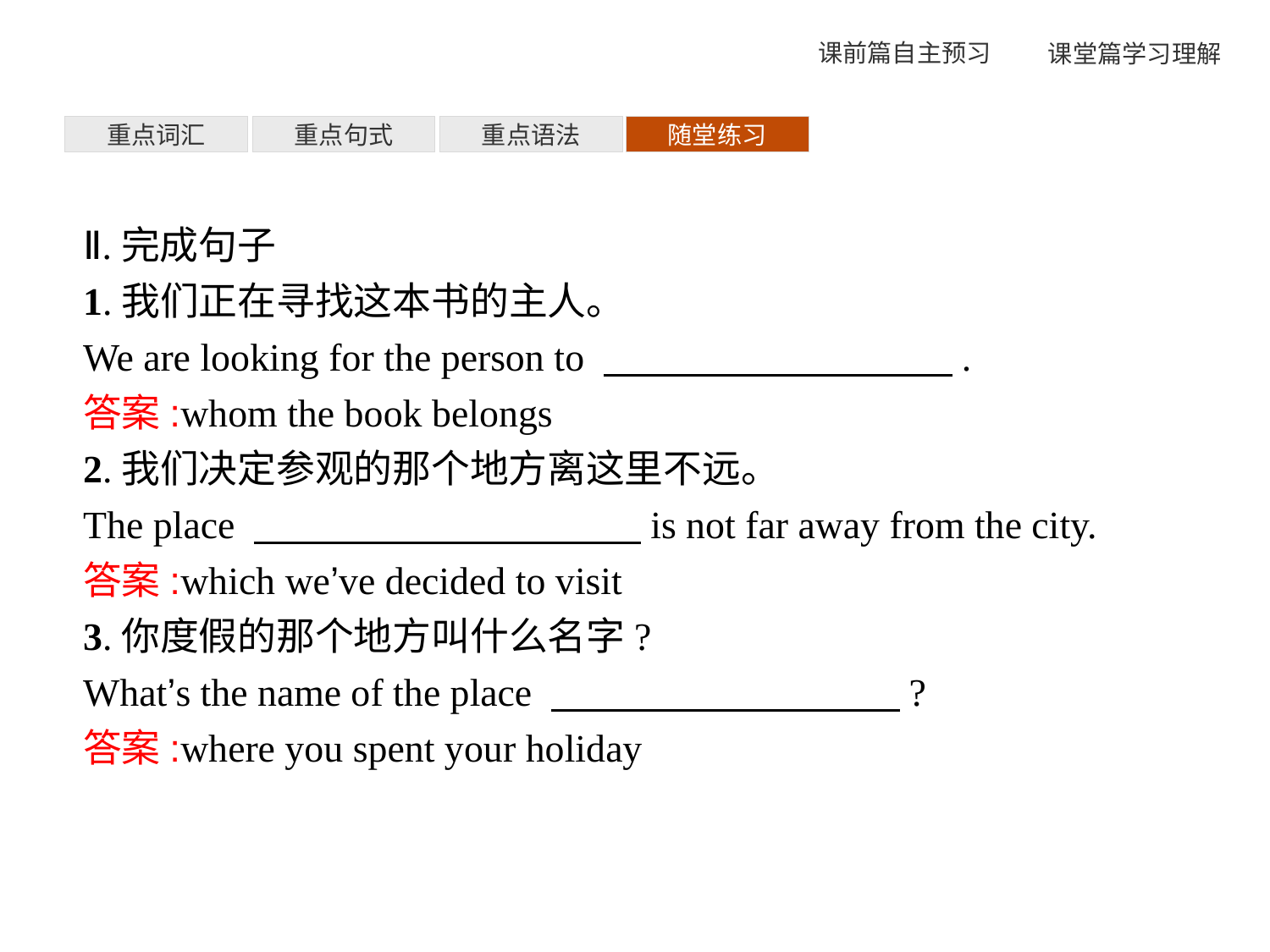

重点词汇
重点句式
重点语法
随堂练习
Ⅱ.完成句子
1.我们正在寻找这本书的主人。
We are looking for the person to 　　　　　　　　　.
答案:whom the book belongs
2.我们决定参观的那个地方离这里不远。
The place 　　　　　　　　　　is not far away from the city.
答案:which we’ve decided to visit
3.你度假的那个地方叫什么名字?
What’s the name of the place 　　　　　　　　　?
答案:where you spent your holiday